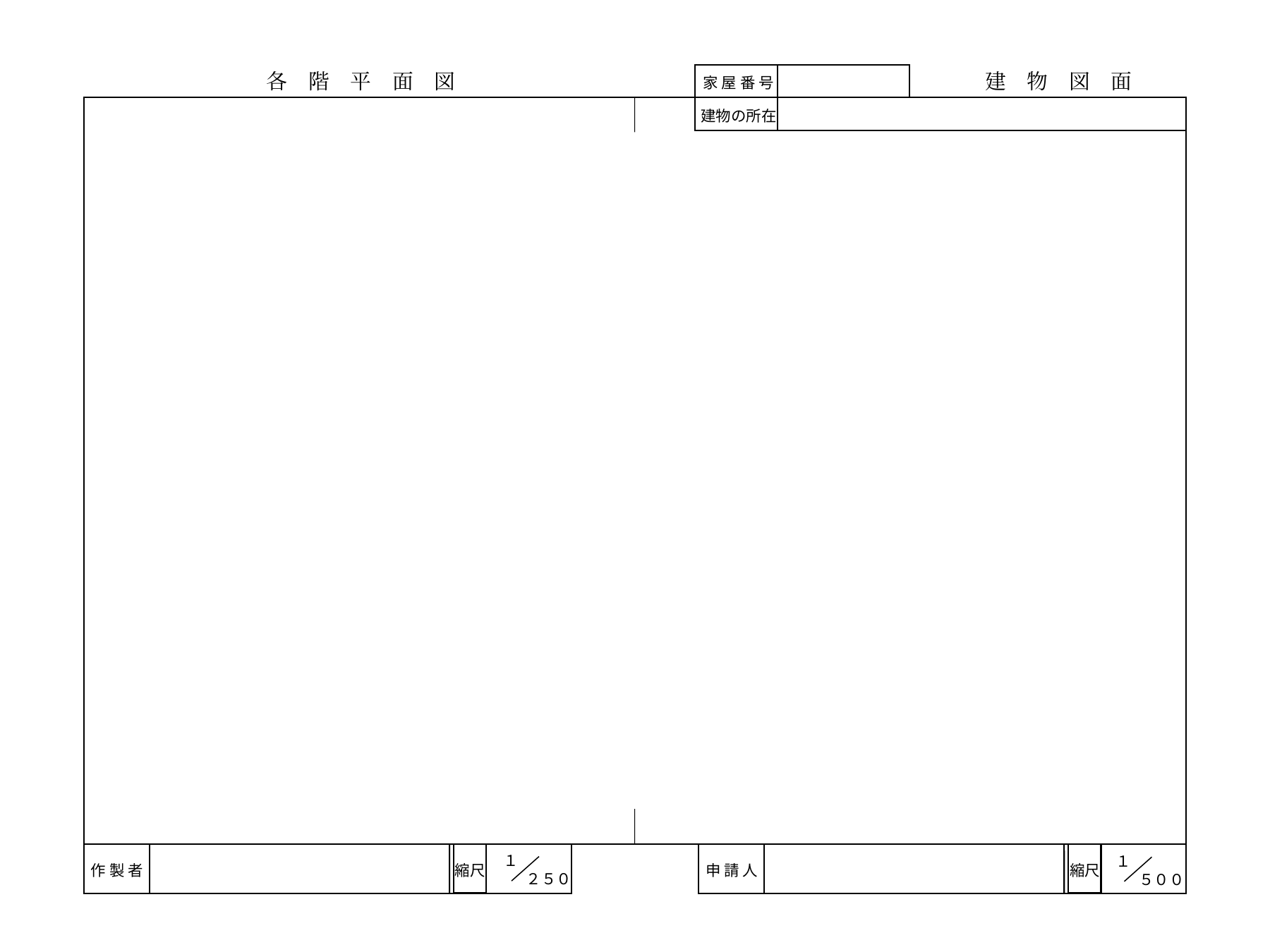

各　階　平　面　図
建　物　図　面

家 屋 番 号

建物の所在

申 請 人
縮尺

１
　　　２５０

１
　　　５００

作 製 者
縮尺